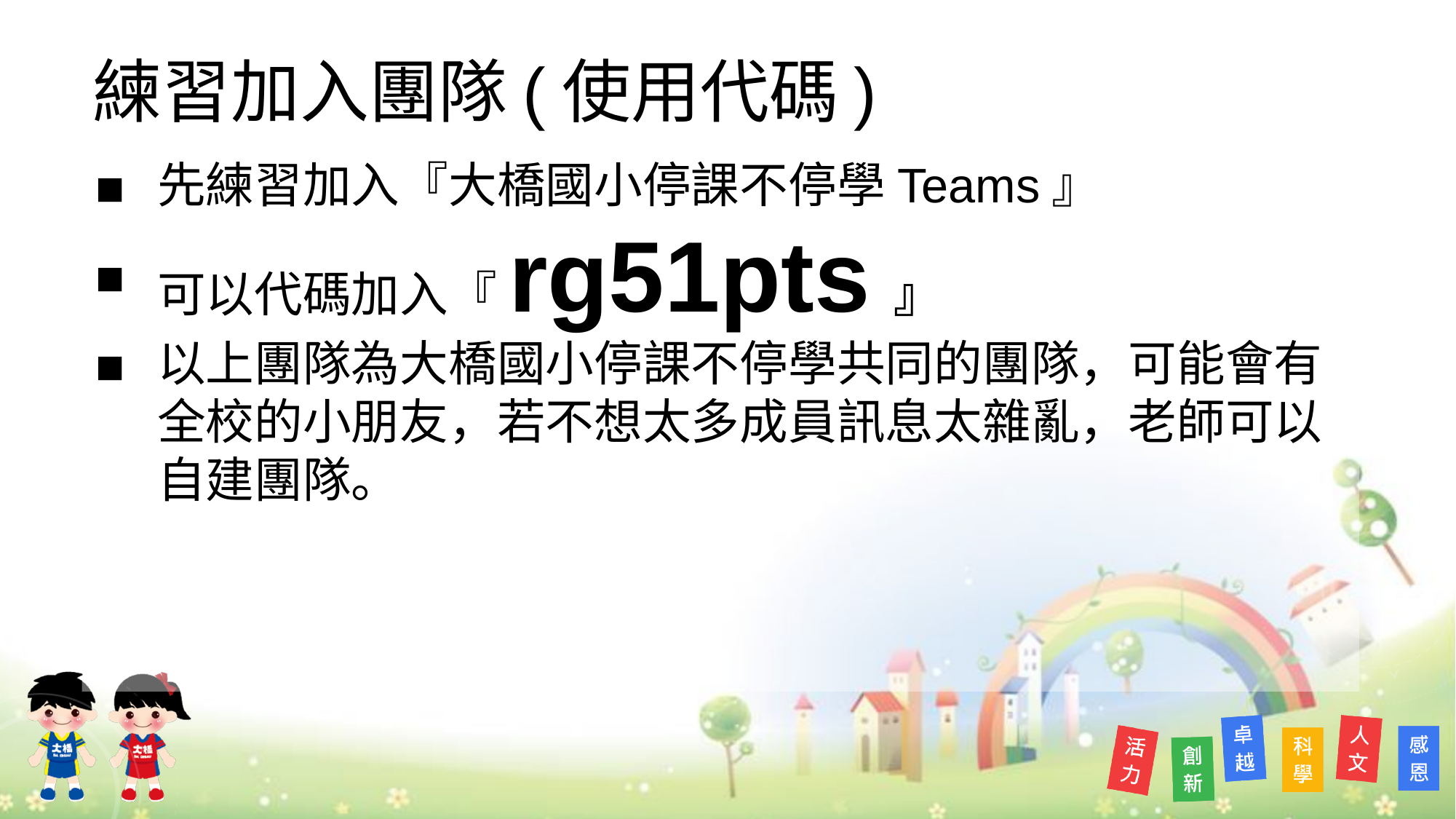

# 練習加入團隊(使用代碼)
先練習加入『大橋國小停課不停學Teams』
可以代碼加入『rg51pts』
以上團隊為大橋國小停課不停學共同的團隊，可能會有全校的小朋友，若不想太多成員訊息太雜亂，老師可以自建團隊。